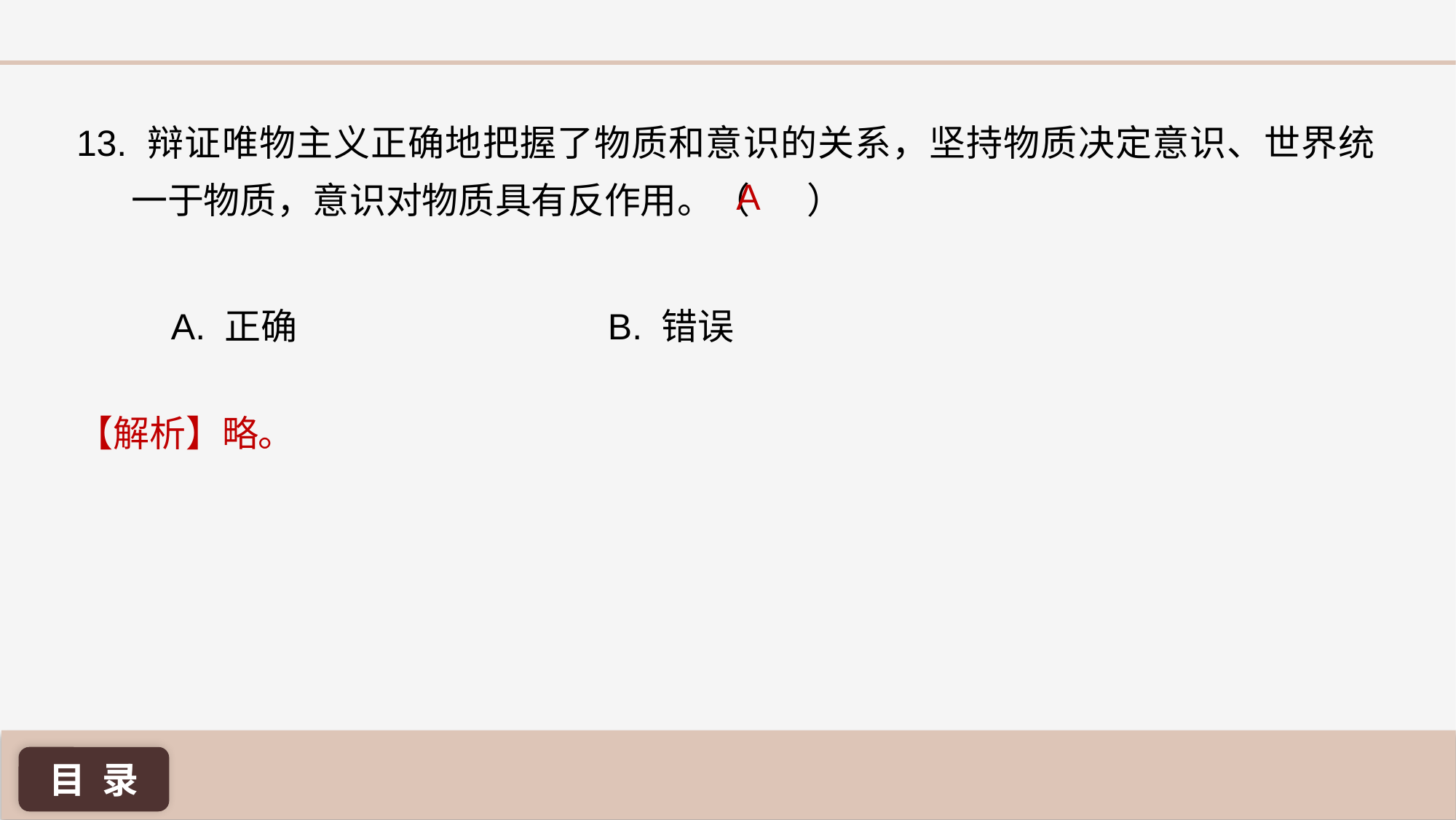

13. 辩证唯物主义正确地把握了物质和意识的关系，坚持物质决定意识、世界统一于物质，意识对物质具有反作用。（       ）
A
A. 正确 			B. 错误
【解析】略。